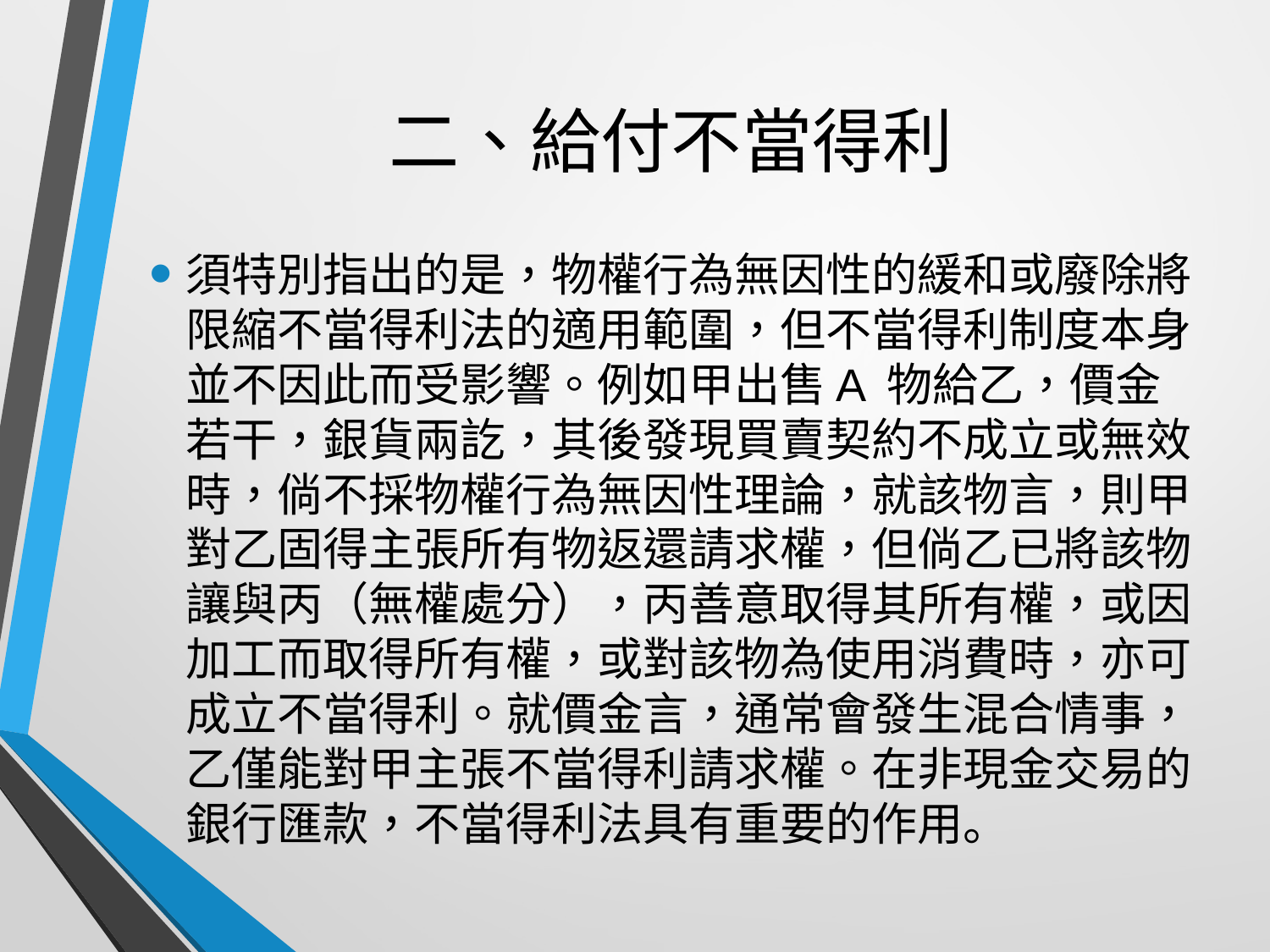

# 二、給付不當得利
須特別指出的是，物權行為無因性的緩和或廢除將限縮不當得利法的適用範圍，但不當得利制度本身並不因此而受影響。例如甲出售A 物給乙，價金若干，銀貨兩訖，其後發現買賣契約不成立或無效時，倘不採物權行為無因性理論，就該物言，則甲對乙固得主張所有物返還請求權，但倘乙已將該物讓與丙（無權處分），丙善意取得其所有權，或因加工而取得所有權，或對該物為使用消費時，亦可成立不當得利。就價金言，通常會發生混合情事，乙僅能對甲主張不當得利請求權。在非現金交易的銀行匯款，不當得利法具有重要的作用。